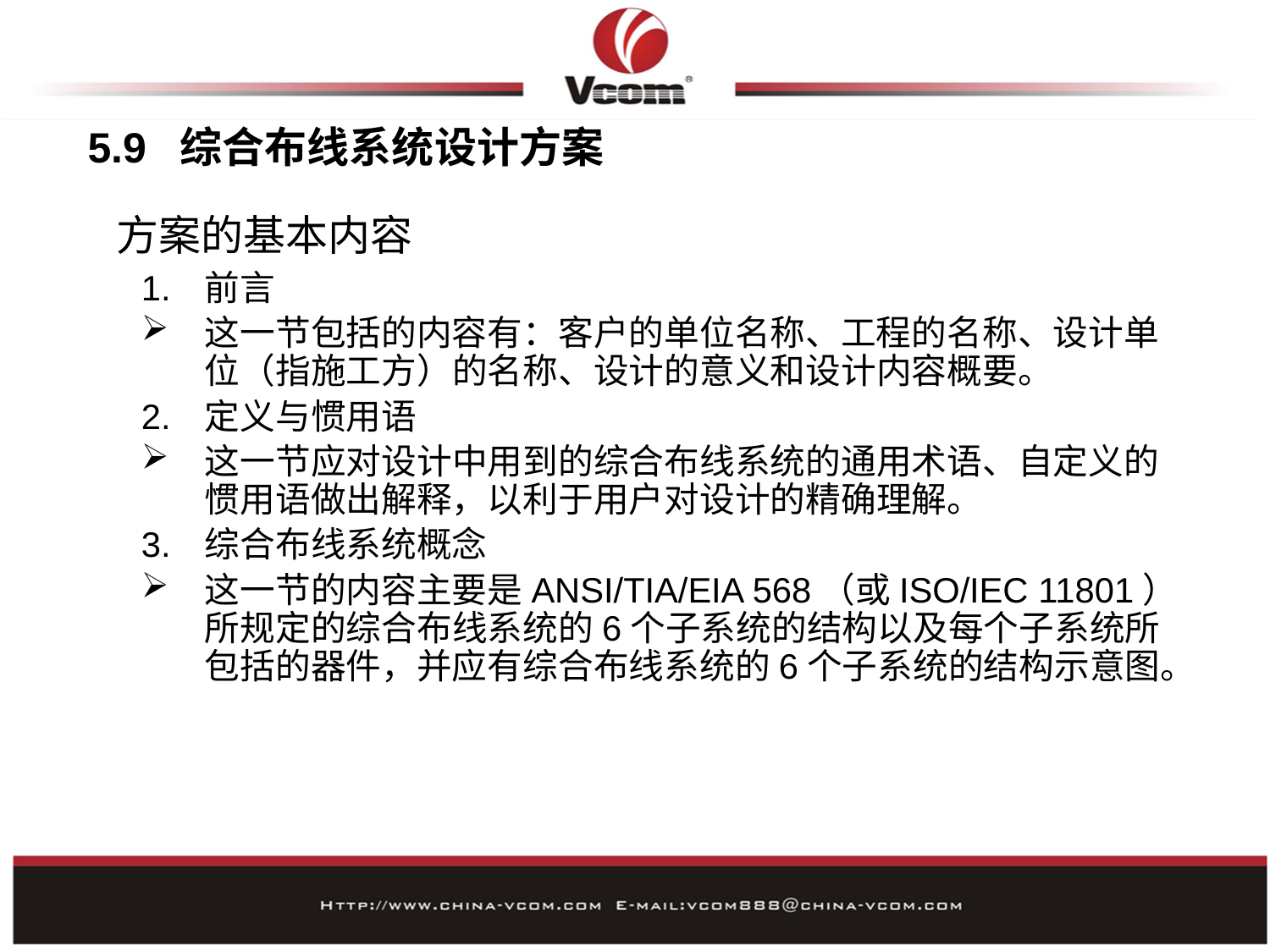

# 5.9  综合布线系统设计方案
  方案的基本内容
前言
这一节包括的内容有：客户的单位名称、工程的名称、设计单位（指施工方）的名称、设计的意义和设计内容概要。
定义与惯用语
这一节应对设计中用到的综合布线系统的通用术语、自定义的惯用语做出解释，以利于用户对设计的精确理解。
综合布线系统概念
这一节的内容主要是ANSI/TIA/EIA 568（或ISO/IEC 11801）所规定的综合布线系统的6个子系统的结构以及每个子系统所包括的器件，并应有综合布线系统的6个子系统的结构示意图。